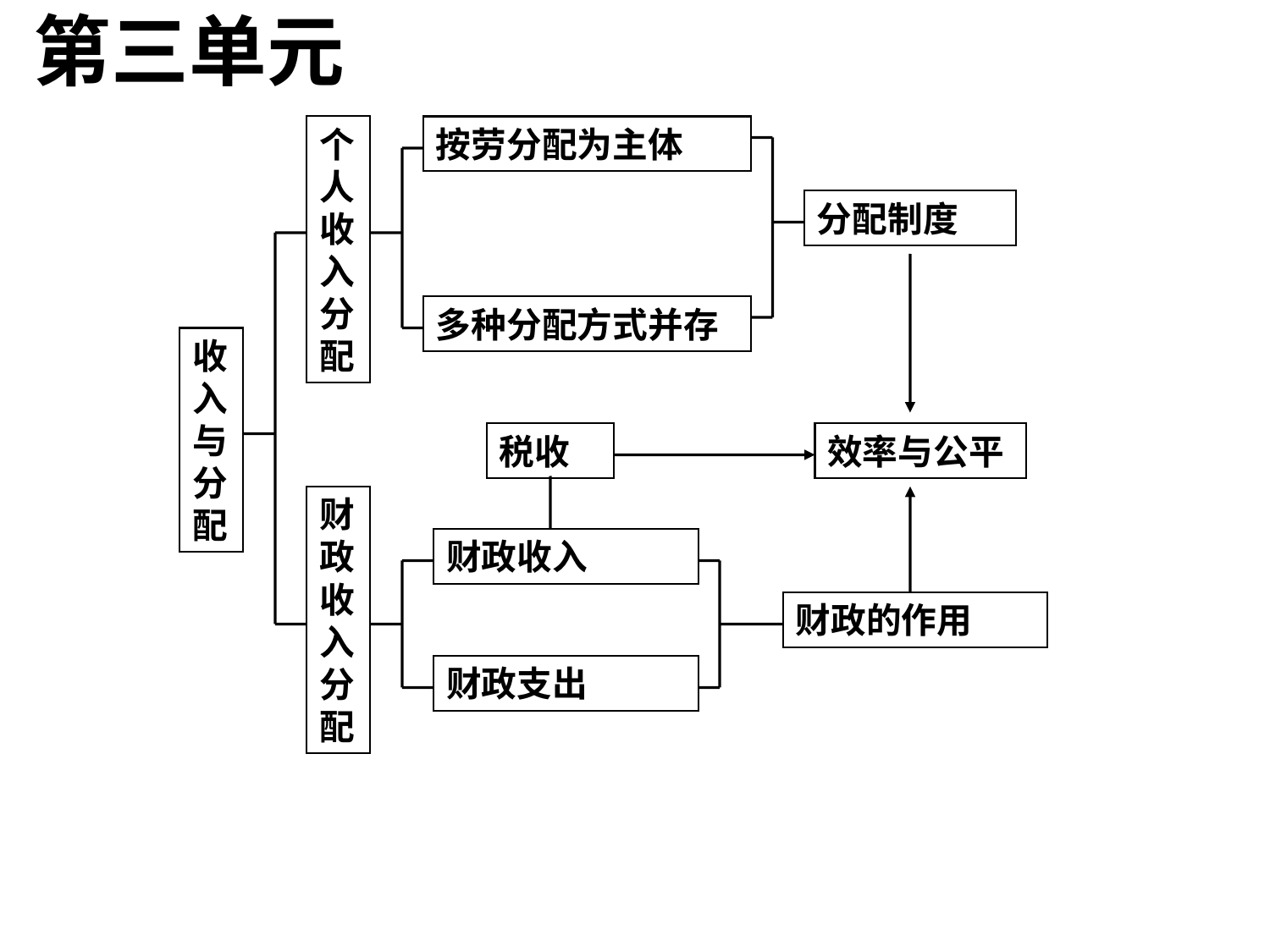

# 第三单元
个人收入分配
按劳分配为主体

分配制度

多种分配方式并存
收入与分配
税收
效率与公平

财政收入分配

财政收入

财政的作用

财政支出